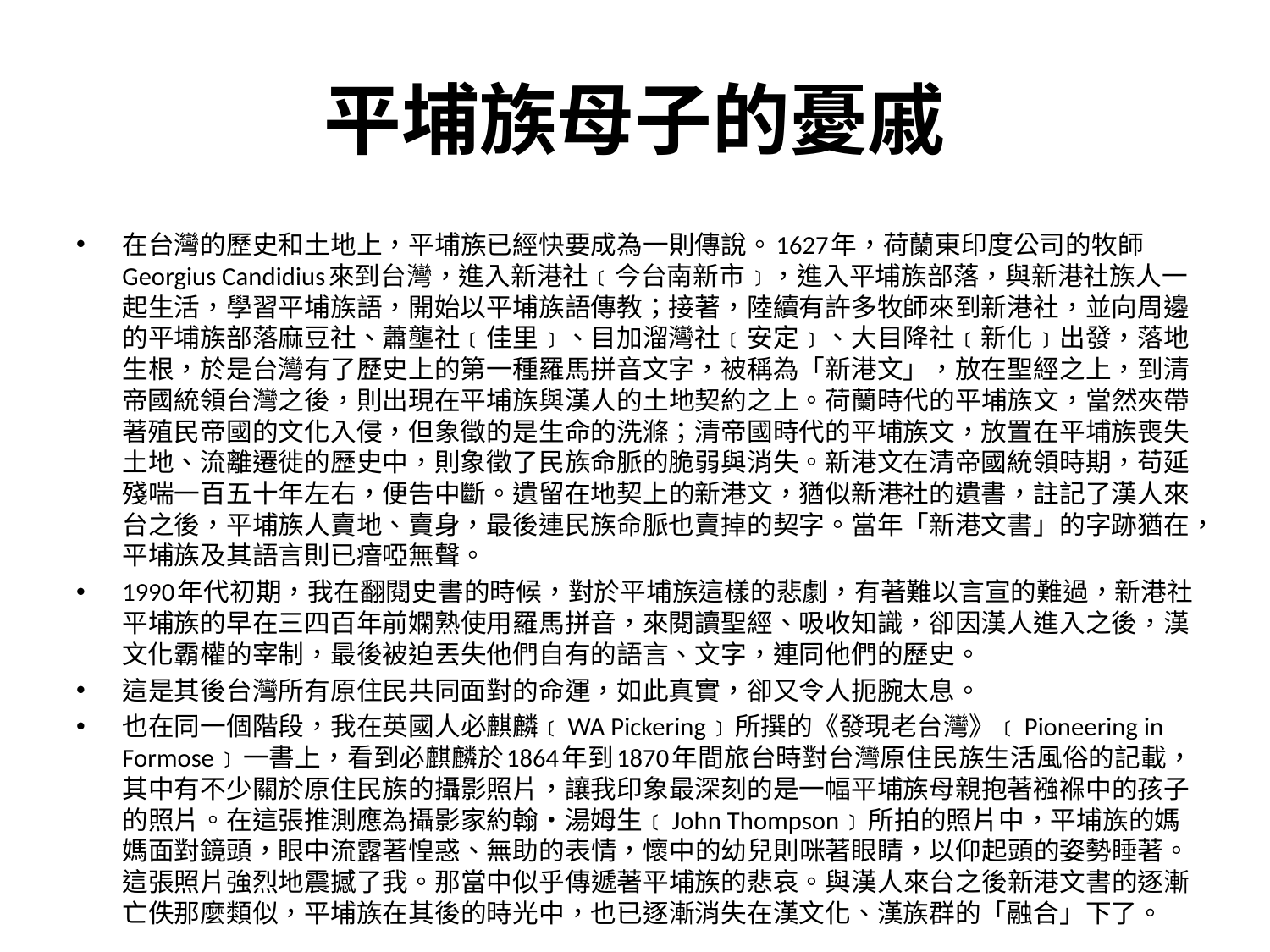

# 平埔族母子的憂戚
在台灣的歷史和土地上，平埔族已經快要成為一則傳說。1627年，荷蘭東印度公司的牧師Georgius Candidius來到台灣，進入新港社﹝今台南新市﹞，進入平埔族部落，與新港社族人一起生活，學習平埔族語，開始以平埔族語傳教；接著，陸續有許多牧師來到新港社，並向周邊的平埔族部落麻豆社、蕭壟社﹝佳里﹞、目加溜灣社﹝安定﹞、大目降社﹝新化﹞出發，落地生根，於是台灣有了歷史上的第一種羅馬拼音文字，被稱為「新港文」，放在聖經之上，到清帝國統領台灣之後，則出現在平埔族與漢人的土地契約之上。荷蘭時代的平埔族文，當然夾帶著殖民帝國的文化入侵，但象徵的是生命的洗滌；清帝國時代的平埔族文，放置在平埔族喪失土地、流離遷徙的歷史中，則象徵了民族命脈的脆弱與消失。新港文在清帝國統領時期，苟延殘喘一百五十年左右，便告中斷。遺留在地契上的新港文，猶似新港社的遺書，註記了漢人來台之後，平埔族人賣地、賣身，最後連民族命脈也賣掉的契字。當年「新港文書」的字跡猶在，平埔族及其語言則已瘖啞無聲。
1990年代初期，我在翻閱史書的時候，對於平埔族這樣的悲劇，有著難以言宣的難過，新港社平埔族的早在三四百年前嫻熟使用羅馬拼音，來閱讀聖經、吸收知識，卻因漢人進入之後，漢文化霸權的宰制，最後被迫丟失他們自有的語言、文字，連同他們的歷史。
這是其後台灣所有原住民共同面對的命運，如此真實，卻又令人扼腕太息。
也在同一個階段，我在英國人必麒麟﹝WA Pickering﹞所撰的《發現老台灣》﹝Pioneering in Formose﹞一書上，看到必麒麟於1864年到1870年間旅台時對台灣原住民族生活風俗的記載，其中有不少關於原住民族的攝影照片，讓我印象最深刻的是一幅平埔族母親抱著襁褓中的孩子的照片。在這張推測應為攝影家約翰‧湯姆生﹝John Thompson﹞所拍的照片中，平埔族的媽媽面對鏡頭，眼中流露著惶惑、無助的表情，懷中的幼兒則咪著眼睛，以仰起頭的姿勢睡著。這張照片強烈地震撼了我。那當中似乎傳遞著平埔族的悲哀。與漢人來台之後新港文書的逐漸亡佚那麼類似，平埔族在其後的時光中，也已逐漸消失在漢文化、漢族群的「融合」下了。